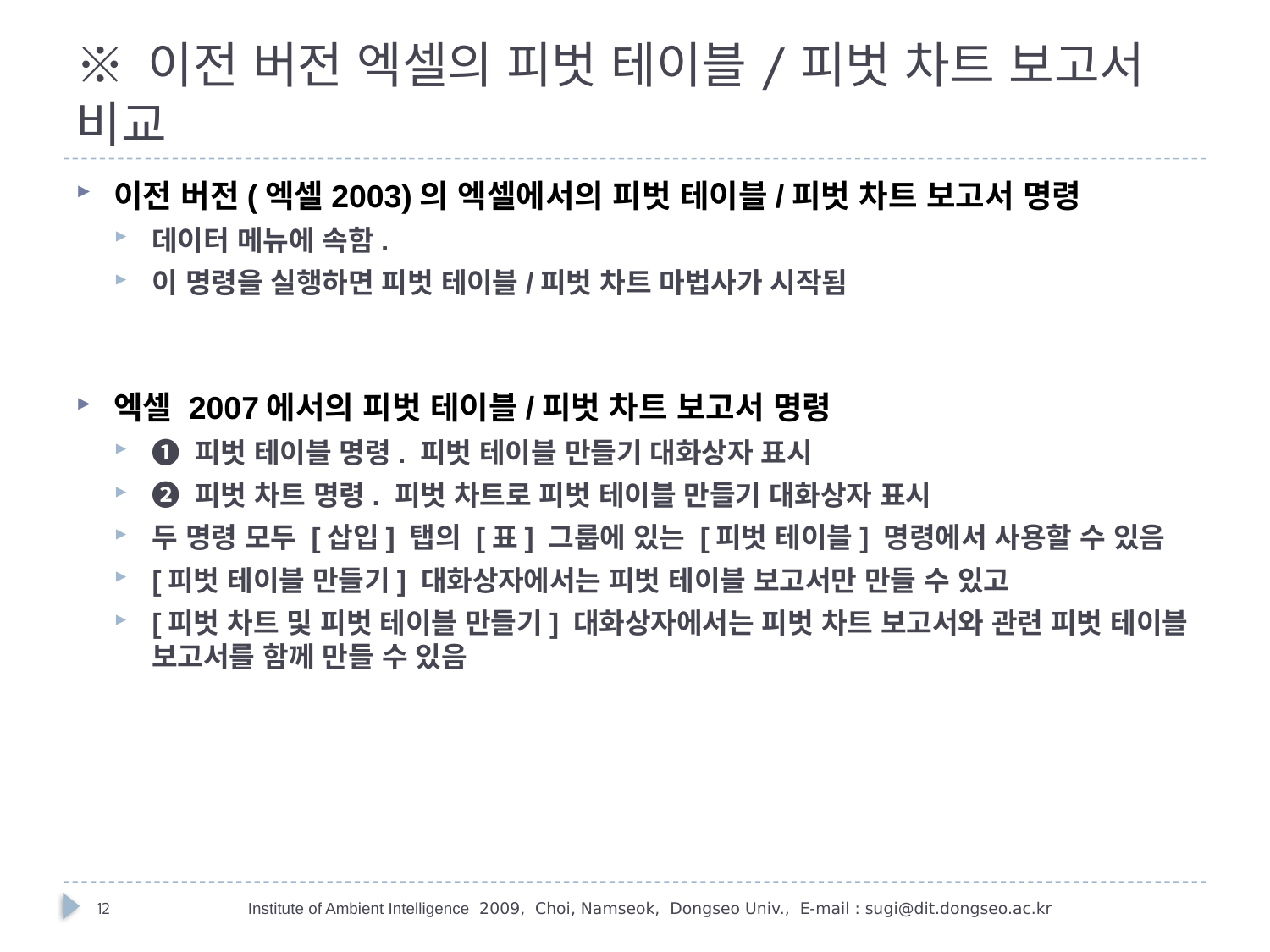

※ 이전 버전 엑셀의 피벗 테이블/피벗 차트 보고서 비교
이전 버전(엑셀2003)의 엑셀에서의 피벗 테이블/피벗 차트 보고서 명령
데이터 메뉴에 속함.
이 명령을 실행하면 피벗 테이블/피벗 차트 마법사가 시작됨

엑셀 2007에서의 피벗 테이블/피벗 차트 보고서 명령
❶ 피벗 테이블 명령. 피벗 테이블 만들기 대화상자 표시
❷ 피벗 차트 명령. 피벗 차트로 피벗 테이블 만들기 대화상자 표시
두 명령 모두 [삽입] 탭의 [표] 그룹에 있는 [피벗 테이블] 명령에서 사용할 수 있음
[피벗 테이블 만들기] 대화상자에서는 피벗 테이블 보고서만 만들 수 있고
[피벗 차트 및 피벗 테이블 만들기] 대화상자에서는 피벗 차트 보고서와 관련 피벗 테이블 보고서를 함께 만들 수 있음